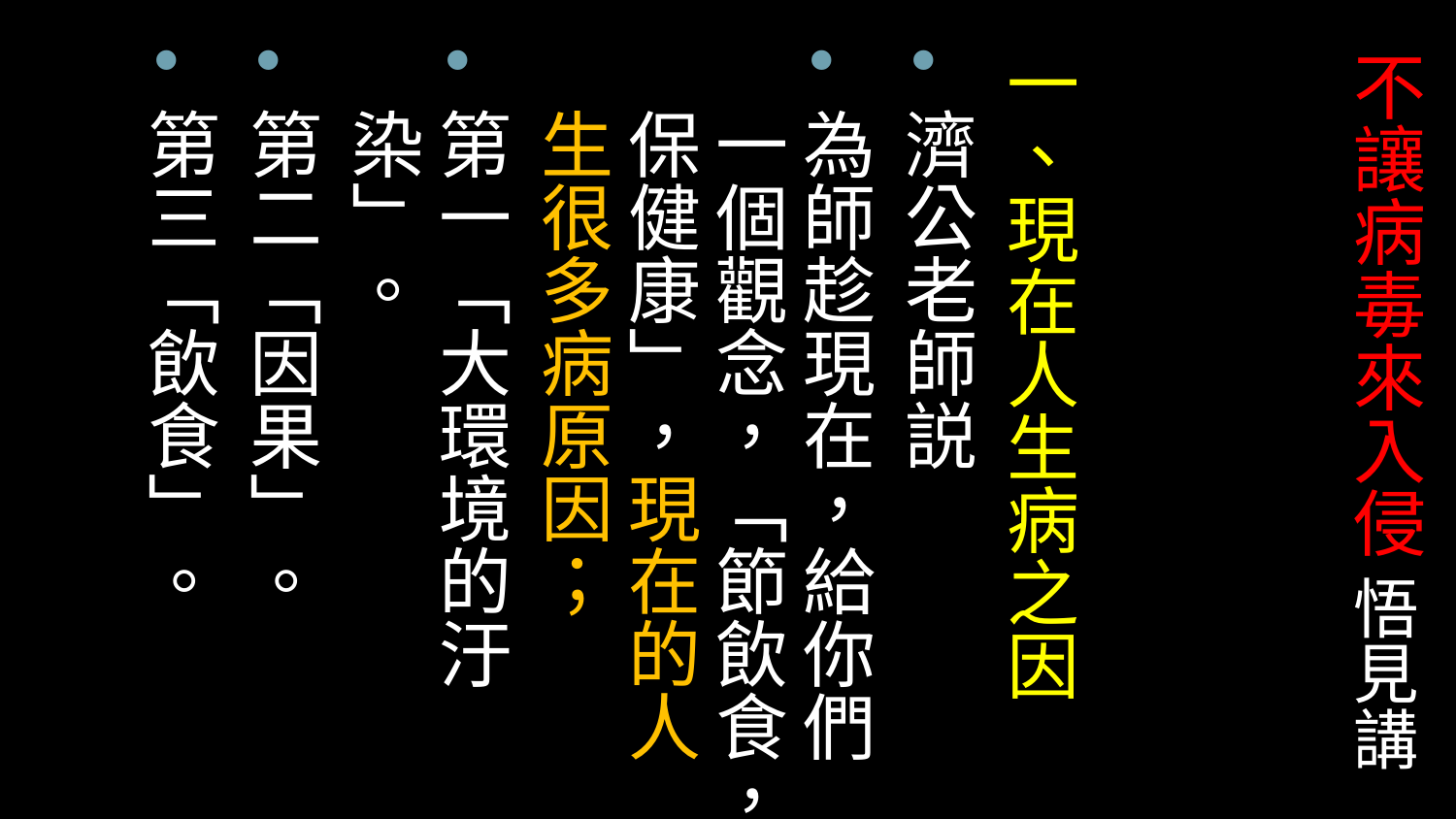

一、現在人生病之因
濟公老師説
為師趁現在，給你們一個觀念，「節飲食，保健康」，現在的人生很多病原因；
第一「大環境的汙染」。
第二「因果」。
第三「飲食」。

# 不讓病毒來入侵 悟見講